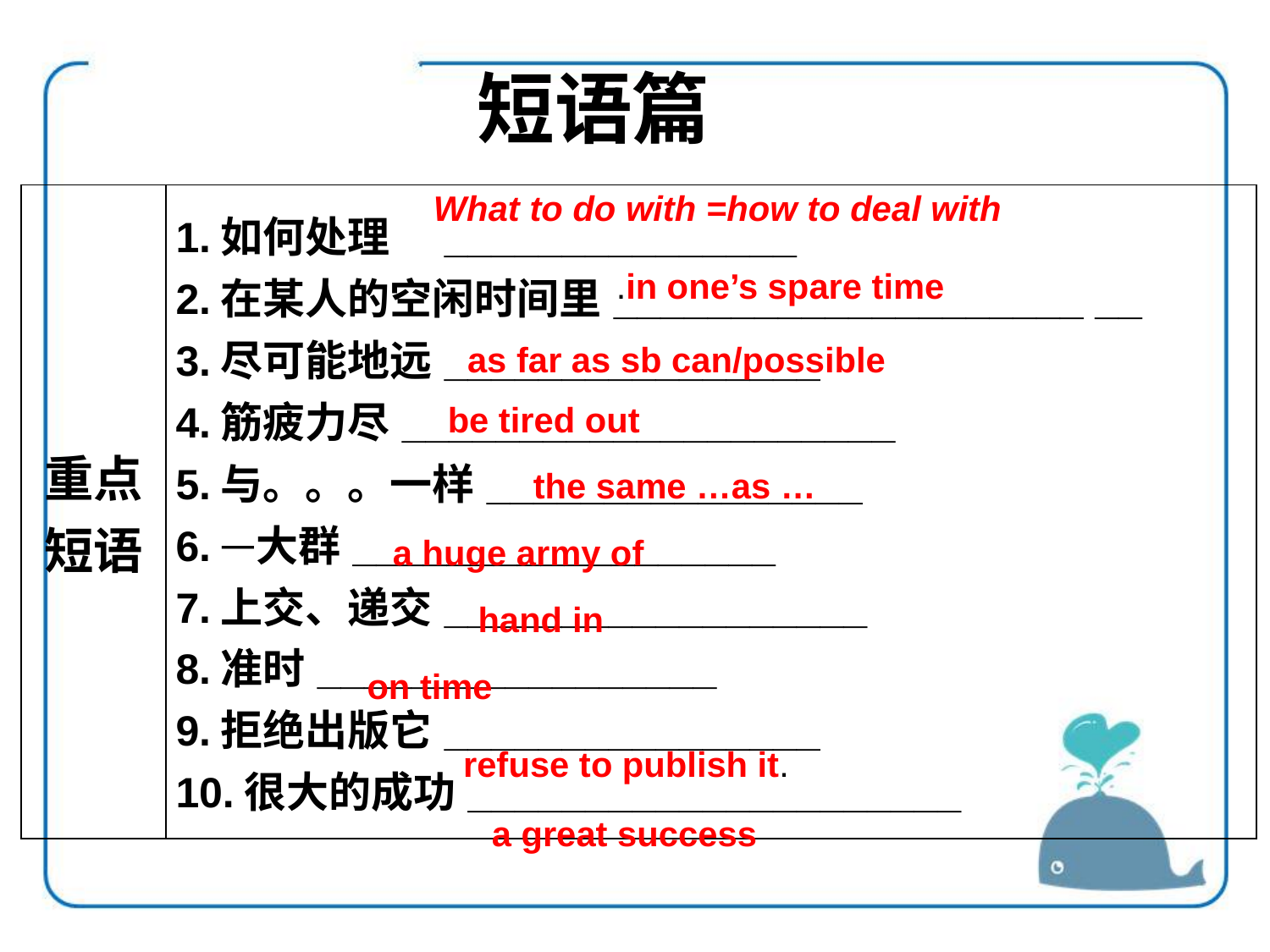

短语篇
What to do with =how to deal with
| 重点 短语 | 1.如何处理　\_\_\_\_\_\_\_\_\_\_\_\_\_\_\_ 2.在某人的空闲时间里\_\_\_\_\_\_\_\_\_\_\_\_\_\_\_\_\_\_\_\_ \_\_ 3.尽可能地远\_\_\_\_\_\_\_\_\_\_\_\_\_\_\_\_ 4.筋疲力尽\_\_\_\_\_\_\_\_\_\_\_\_\_\_\_\_\_\_\_\_\_ 5.与。。。一样\_\_\_\_\_\_\_\_\_\_\_\_\_\_\_\_ 6.一大群\_\_\_\_\_\_\_\_\_\_\_\_\_\_\_\_\_\_ 7.上交、递交\_\_\_\_\_\_\_\_\_\_\_\_\_\_\_\_\_\_ 8.准时\_\_\_\_\_\_\_\_\_\_\_\_\_\_\_\_\_ 9.拒绝出版它\_\_\_\_\_\_\_\_\_\_\_\_\_\_\_\_ 10.很大的成功\_\_\_\_\_\_\_\_\_\_\_\_\_\_\_\_\_\_\_\_\_ |
| --- | --- |
.in one’s spare time
as far as sb can/possible
be tired out
the same …as …
a huge army of
hand in
on time
refuse to publish it.
a great success